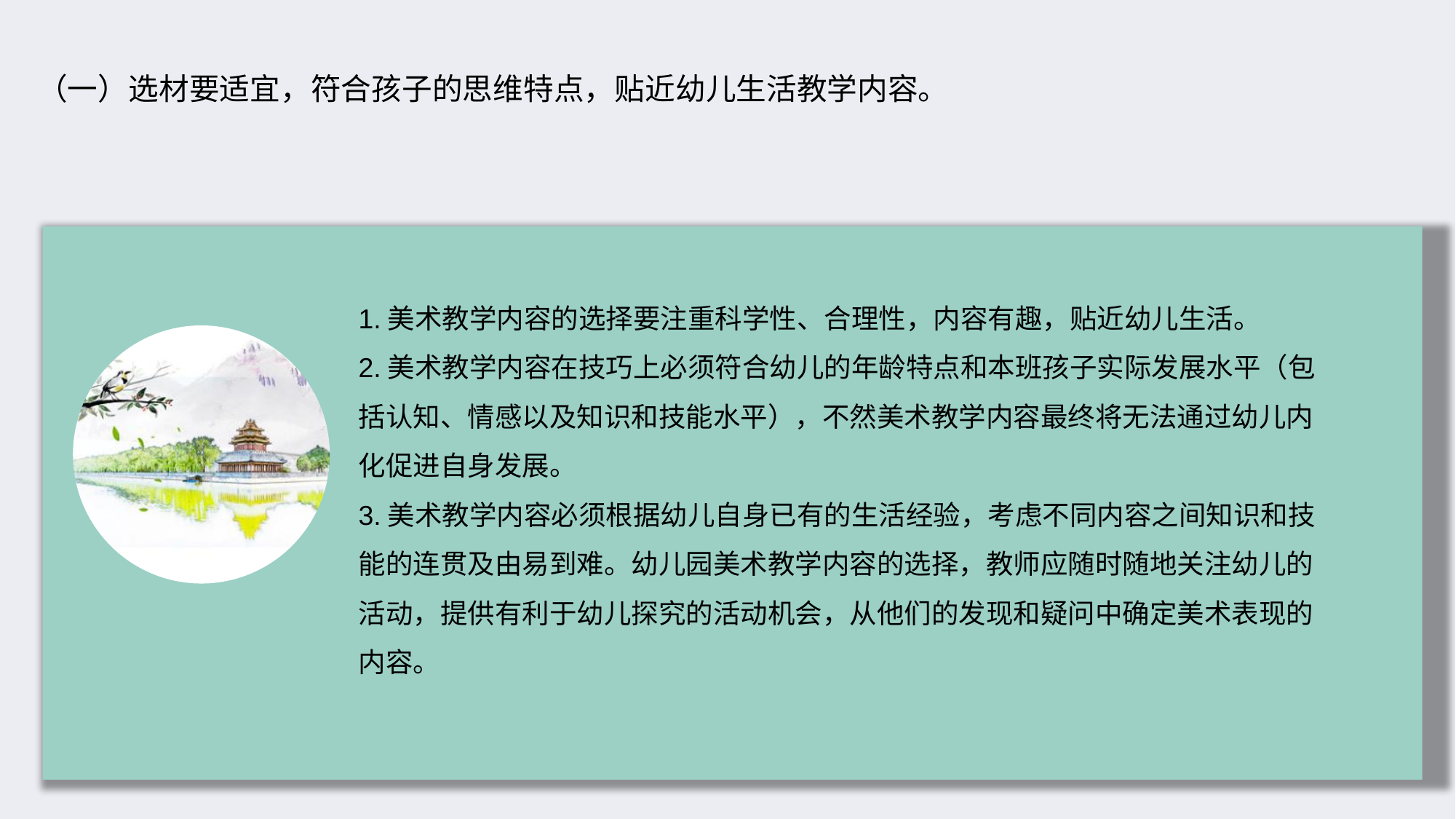

（一）选材要适宜，符合孩子的思维特点，贴近幼儿生活教学内容。

1.美术教学内容的选择要注重科学性、合理性，内容有趣，贴近幼儿生活。
2.美术教学内容在技巧上必须符合幼儿的年龄特点和本班孩子实际发展水平（包括认知、情感以及知识和技能水平），不然美术教学内容最终将无法通过幼儿内化促进自身发展。
3.美术教学内容必须根据幼儿自身已有的生活经验，考虑不同内容之间知识和技能的连贯及由易到难。幼儿园美术教学内容的选择，教师应随时随地关注幼儿的活动，提供有利于幼儿探究的活动机会，从他们的发现和疑问中确定美术表现的内容。